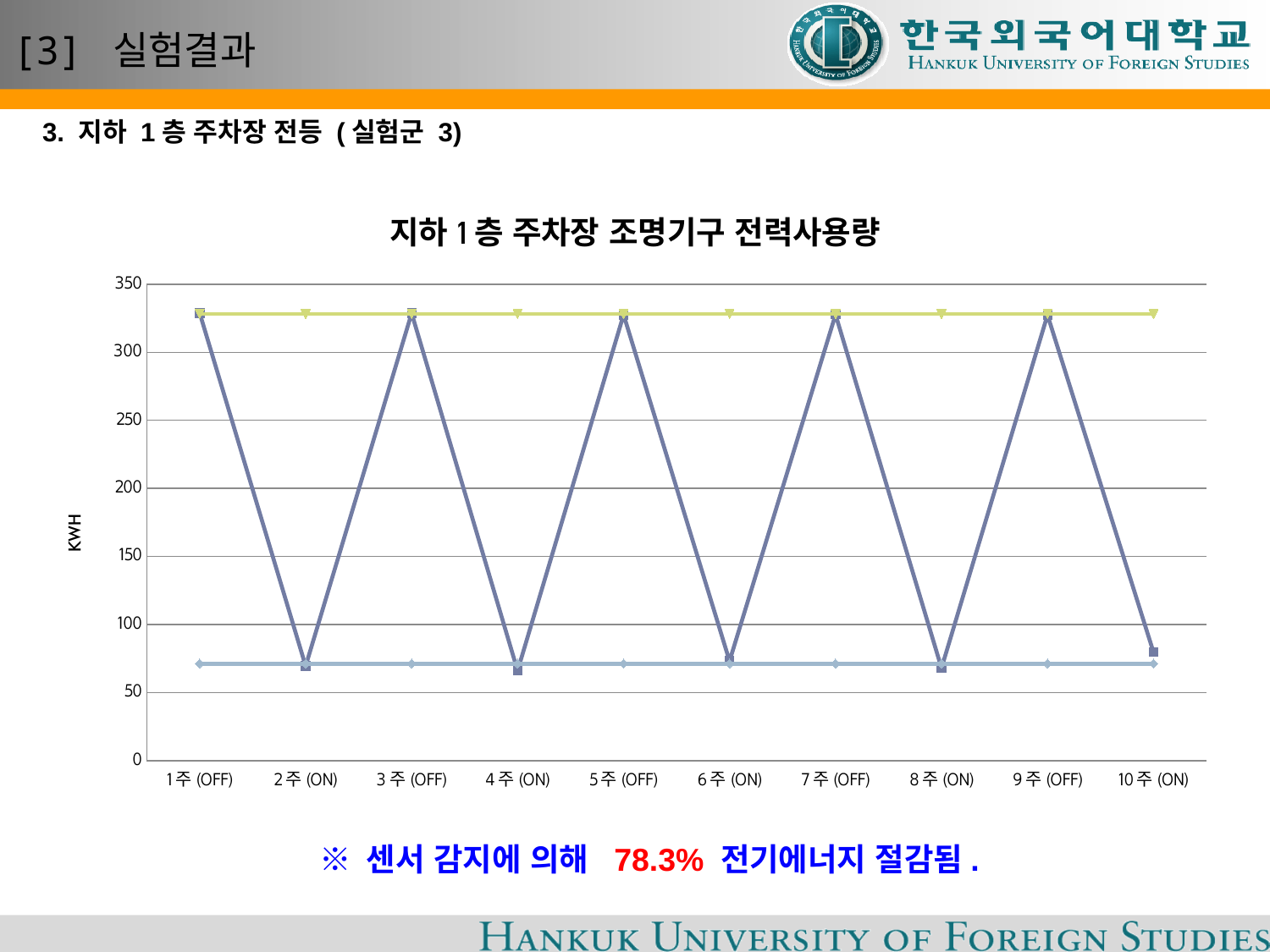

# [3] 실험결과

3. 지하 1층 주차장 전등 (실험군 3)

### Chart: 지하1층 주차장 조명기구 전력사용량

| Category | 전력사용량 | 센서 ON 평균 | 센서 OFF 평균 |
|---|---|---|---|
| 1주(OFF) | 328.9000000000001 | 71.2 | 328.1 |
| 2주(ON) | 69.40000000000009 | 71.2 | 328.1 |
| 3주(OFF) | 328.69999999999965 | 71.2 | 328.1 |
| 4주(ON) | 66.0 | 71.2 | 328.1 |
| 5주(OFF) | 327.5999999999993 | 71.2 | 328.1 |
| 6주(ON) | 73.09999999999992 | 71.2 | 328.1 |
| 7주(OFF) | 327.7000000000003 | 71.2 | 328.1 |
| 8주(ON) | 67.90000000000009 | 71.2 | 328.1 |
| 9주(OFF) | 327.39999999999964 | 71.2 | 328.1 |
| 10주(ON) | 79.60000000000035 | 71.2 | 328.1 |
※ 센서 감지에 의해  78.3% 전기에너지 절감됨.